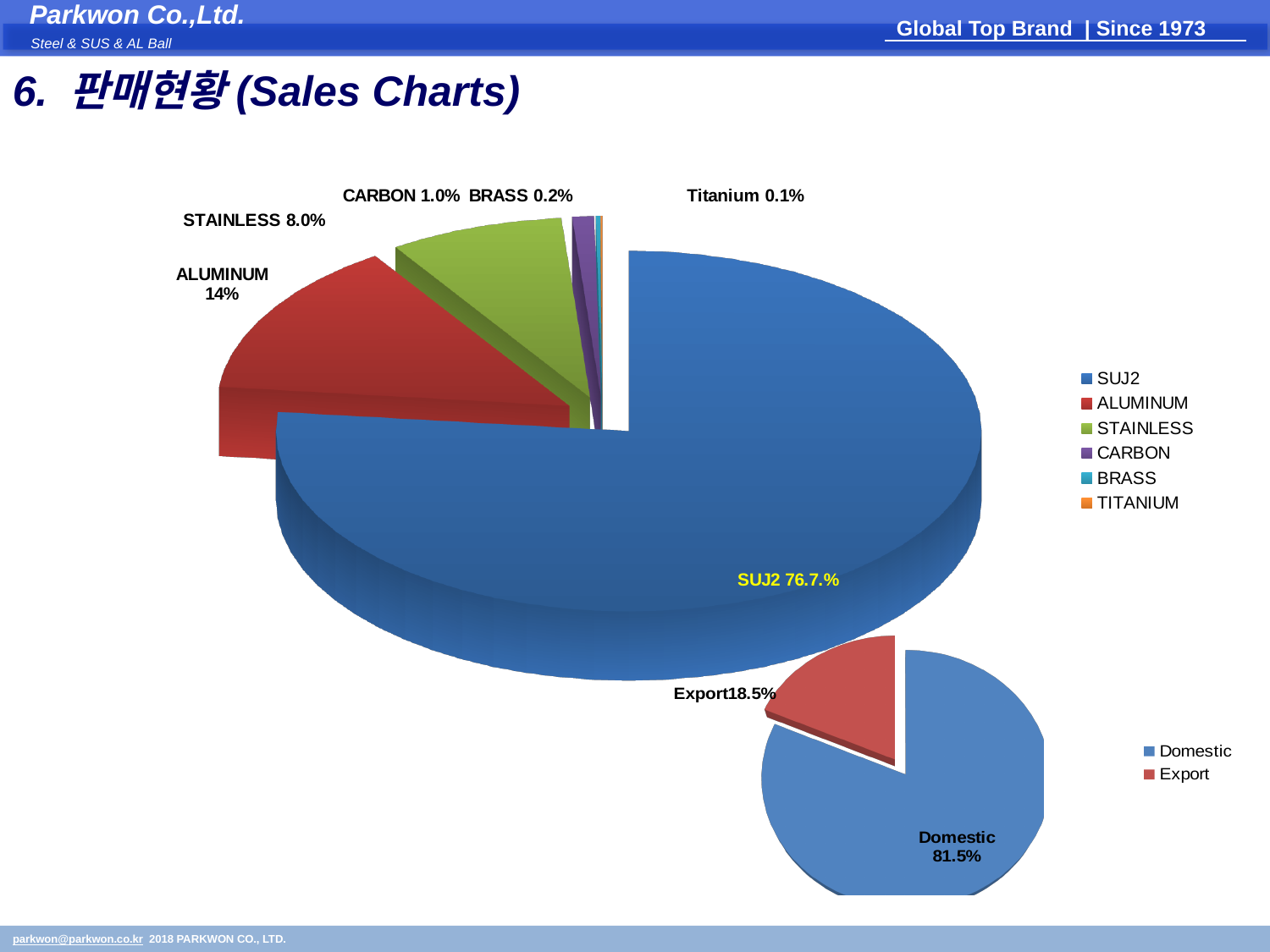

Global Top Brand  | Since 1973

Steel & SUS & AL Ball
Parkwon Co.,Ltd.
6. 판매현황(Sales Charts)

[unsupported chart]

[unsupported chart]

[unsupported chart]

[unsupported chart]

parkwon@parkwon.co.kr  2018 PARKWON CO., LTD.